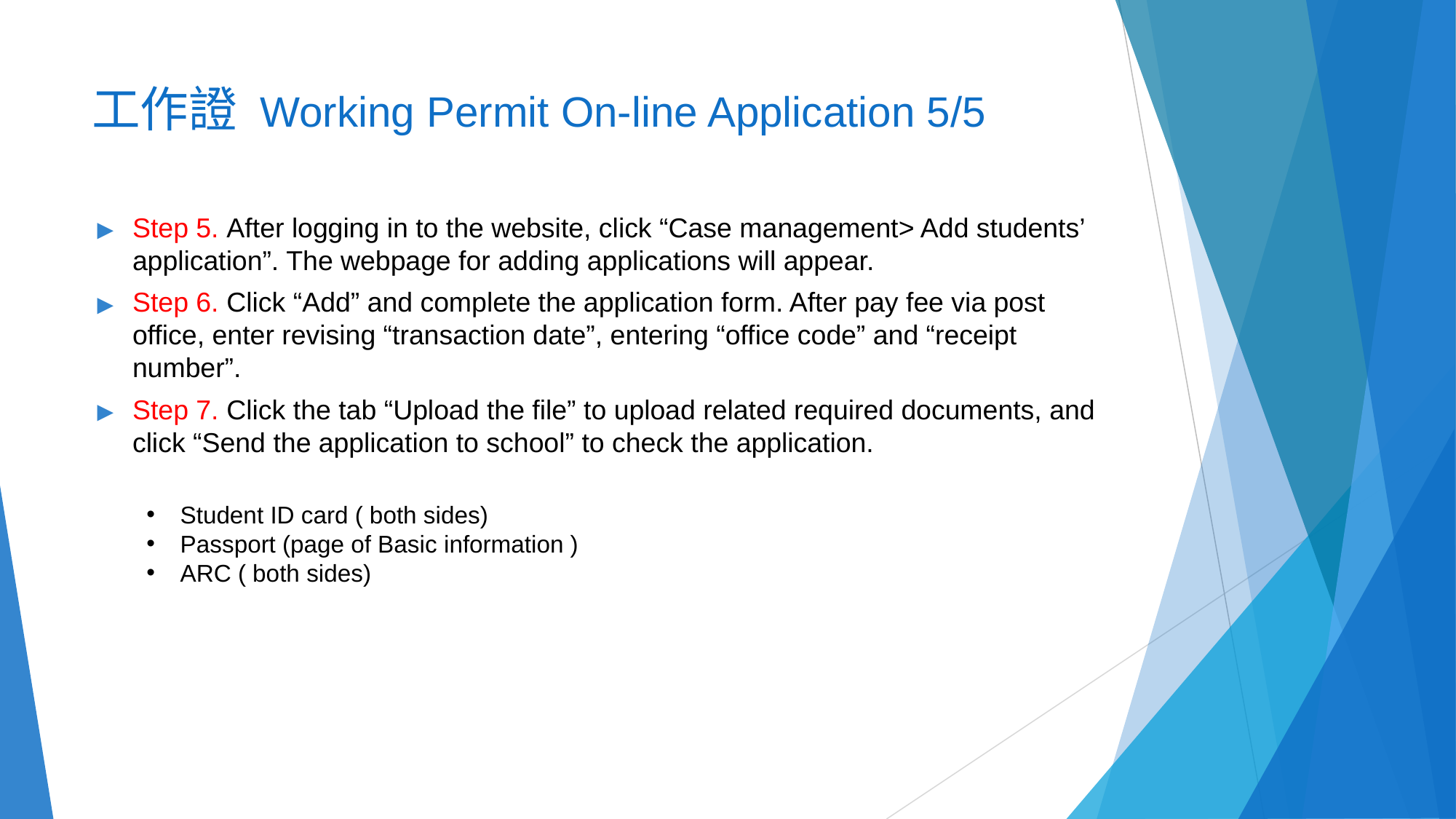

# 工作證 Working Permit On-line Application 5/5
Step 5. After logging in to the website, click “Case management> Add students’ application”. The webpage for adding applications will appear.
Step 6. Click “Add” and complete the application form. After pay fee via post office, enter revising “transaction date”, entering “office code” and “receipt number”.
Step 7. Click the tab “Upload the file” to upload related required documents, and click “Send the application to school” to check the application.

Student ID card ( both sides)
Passport (page of Basic information )
ARC ( both sides)